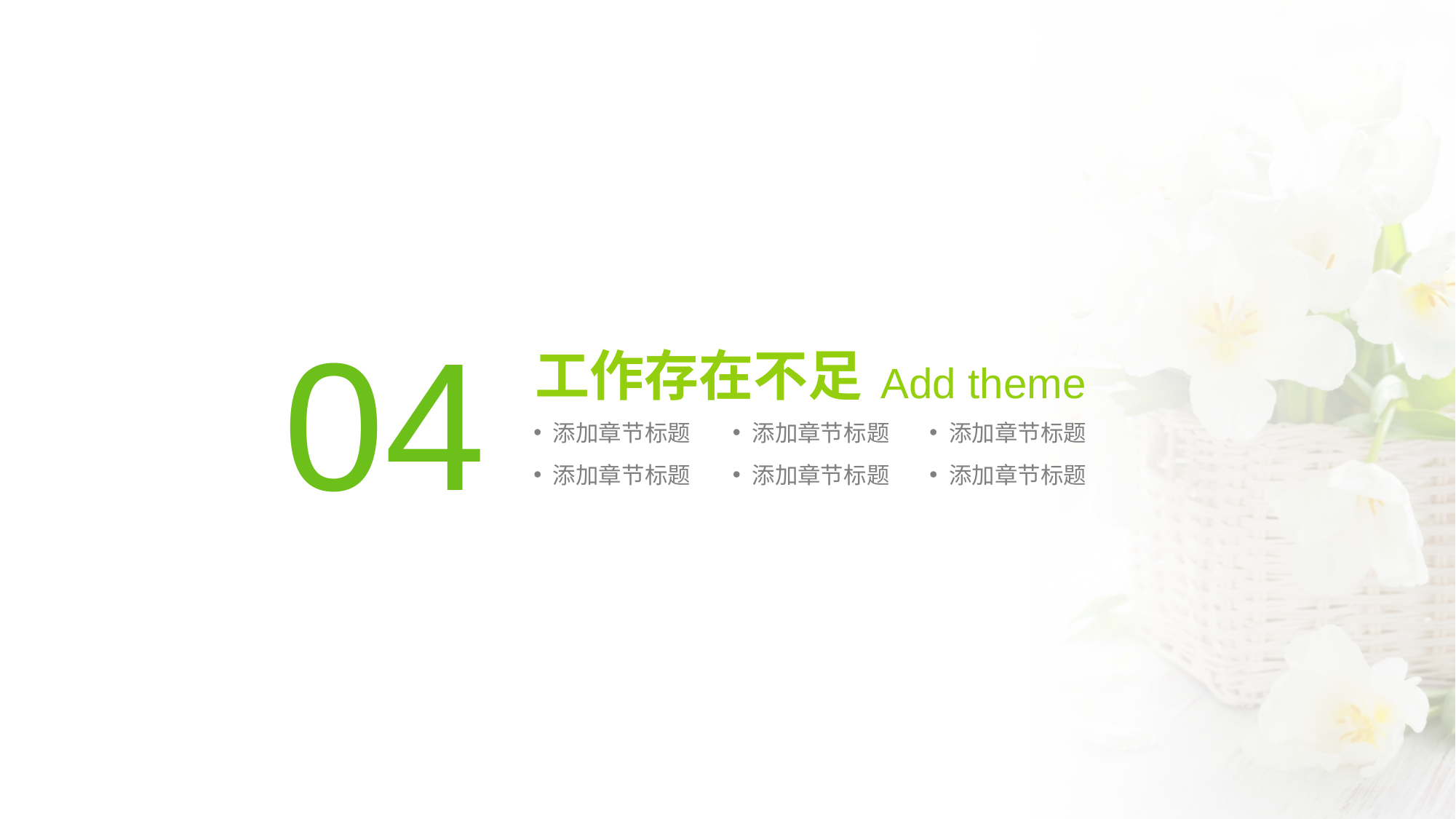

04
工作存在不足
Add theme
添加章节标题
添加章节标题
添加章节标题
添加章节标题
添加章节标题
添加章节标题